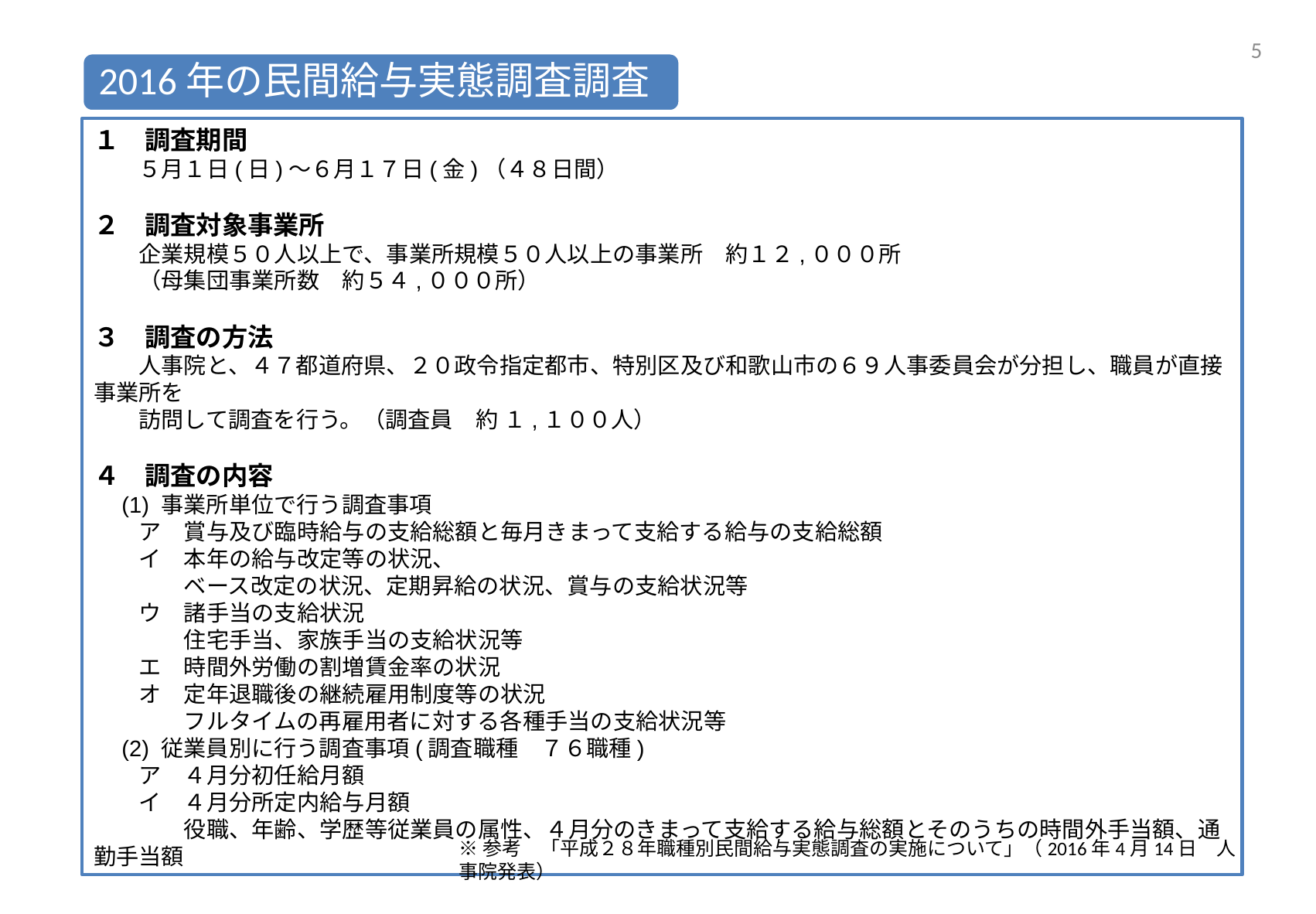

5

2016年の民間給与実態調査調査
１　調査期間
　　５月１日(日)～６月１７日(金)（４８日間）

２　調査対象事業所
　　企業規模５０人以上で、事業所規模５０人以上の事業所　約１２,０００所
　　（母集団事業所数　約５４,０００所）

３　調査の方法
　　人事院と、４７都道府県、２０政令指定都市、特別区及び和歌山市の６９人事委員会が分担し、職員が直接事業所を
　　訪問して調査を行う。（調査員　約 １,１００人）

４　調査の内容
　(1) 事業所単位で行う調査事項
　　ア　賞与及び臨時給与の支給総額と毎月きまって支給する給与の支給総額
　　イ　本年の給与改定等の状況、
　　　　ベース改定の状況、定期昇給の状況、賞与の支給状況等
　　ウ　諸手当の支給状況
　　　　住宅手当、家族手当の支給状況等
　　エ　時間外労働の割増賃金率の状況
　　オ　定年退職後の継続雇用制度等の状況
　　　　フルタイムの再雇用者に対する各種手当の支給状況等
　(2) 従業員別に行う調査事項(調査職種　７６職種)
　　ア　４月分初任給月額
　　イ　４月分所定内給与月額
　　　　役職、年齢、学歴等従業員の属性、４月分のきまって支給する給与総額とそのうちの時間外手当額、通勤手当額

※参考　「平成２８年職種別民間給与実態調査の実施について」（2016年4月14日　人事院発表）